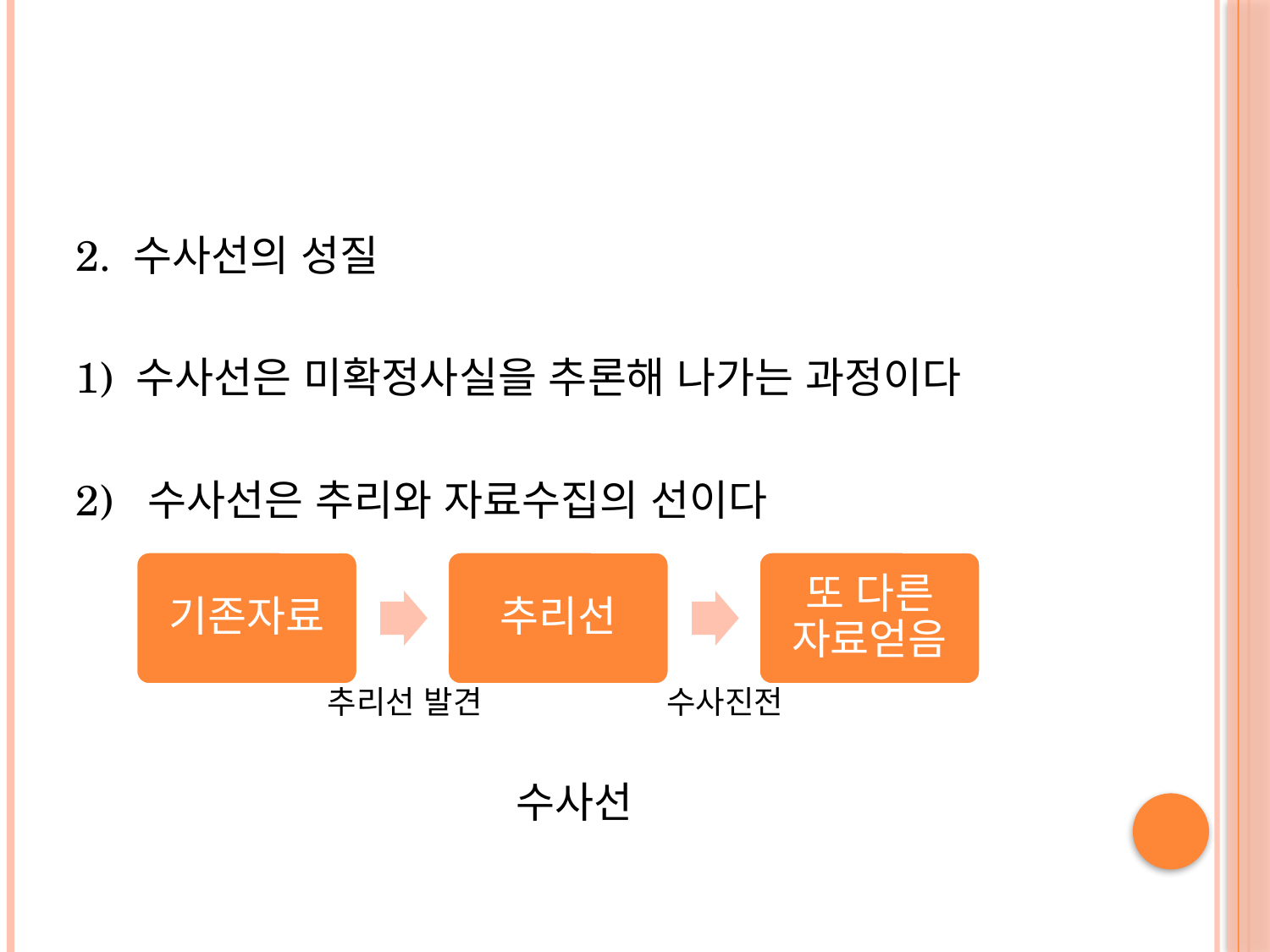

#
2. 수사선의 성질

1) 수사선은 미확정사실을 추론해 나가는 과정이다

2)  수사선은 추리와 자료수집의 선이다

기존자료

추리선

또 다른 자료얻음
추리선 발견
수사진전
수사선